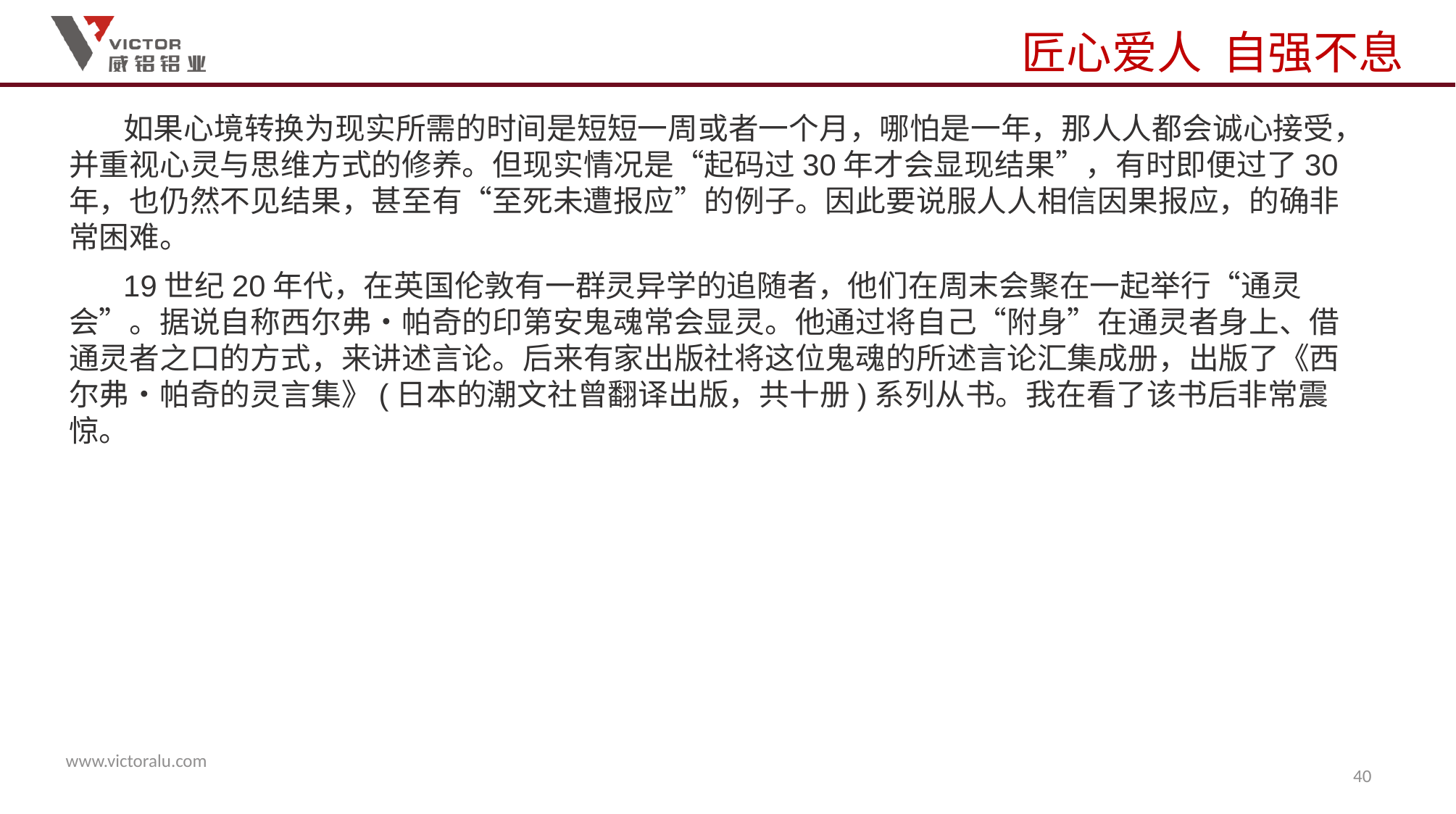

如果心境转换为现实所需的时间是短短一周或者一个月，哪怕是一年，那人人都会诚心接受，并重视心灵与思维方式的修养。但现实情况是“起码过30年才会显现结果”，有时即便过了30年，也仍然不见结果，甚至有“至死未遭报应”的例子。因此要说服人人相信因果报应，的确非常困难。
19世纪20年代，在英国伦敦有一群灵异学的追随者，他们在周末会聚在一起举行“通灵会”。据说自称西尔弗・帕奇的印第安鬼魂常会显灵。他通过将自己“附身”在通灵者身上、借通灵者之口的方式，来讲述言论。后来有家出版社将这位鬼魂的所述言论汇集成册，出版了《西尔弗・帕奇的灵言集》(日本的潮文社曾翻译出版，共十册)系列从书。我在看了该书后非常震惊。

40